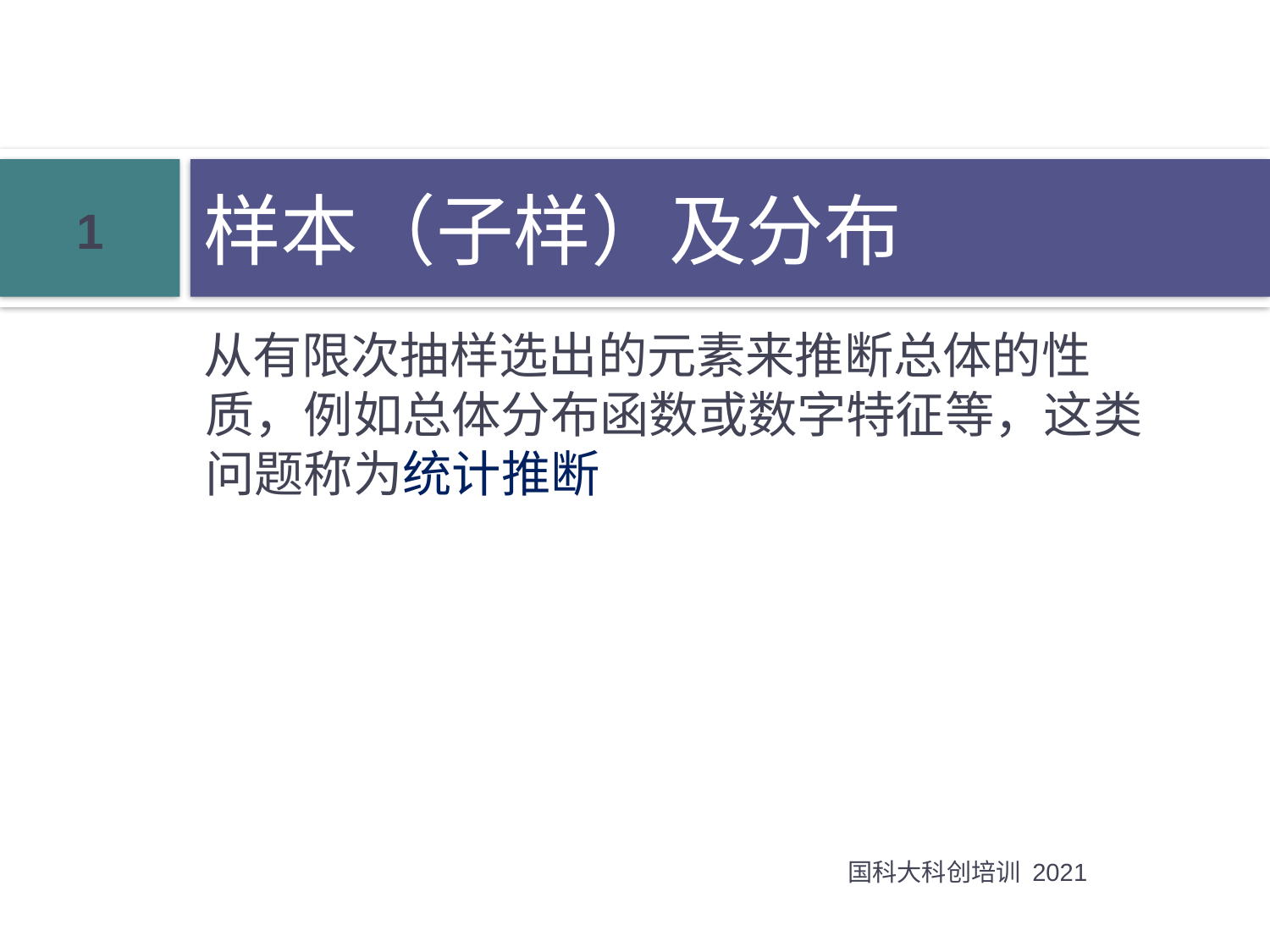

# 样本（子样）及分布
1
从有限次抽样选出的元素来推断总体的性质，例如总体分布函数或数字特征等，这类问题称为统计推断
国科大科创培训 2021